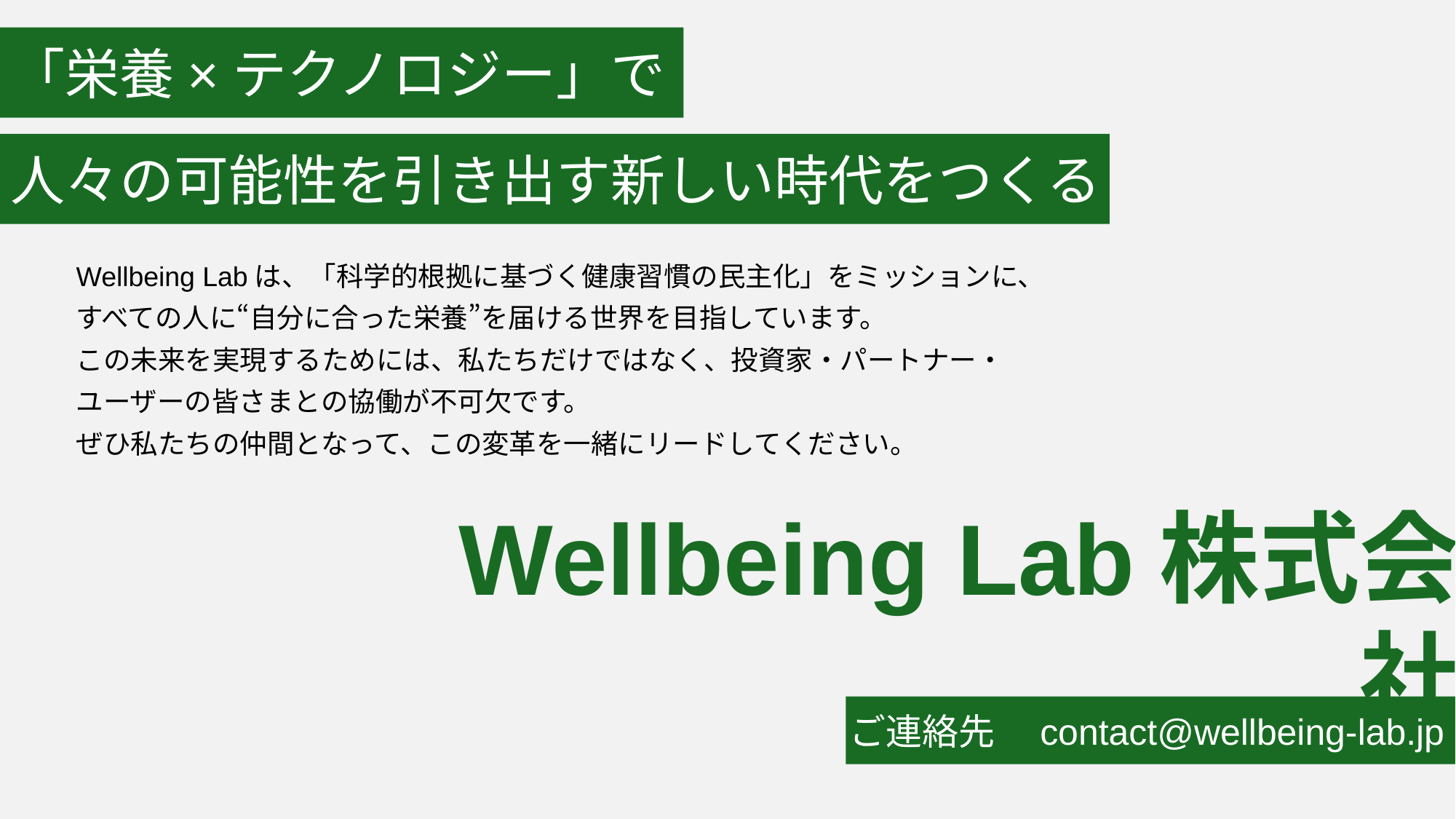

「栄養×テクノロジー」で
人々の可能性を引き出す新しい時代をつくる
Wellbeing Labは、「科学的根拠に基づく健康習慣の民主化」をミッションに、
すべての人に“自分に合った栄養”を届ける世界を目指しています。
この未来を実現するためには、私たちだけではなく、投資家・パートナー・
ユーザーの皆さまとの協働が不可欠です。
ぜひ私たちの仲間となって、この変革を一緒にリードしてください。
Wellbeing Lab株式会社
ご連絡先　contact@wellbeing-lab.jp